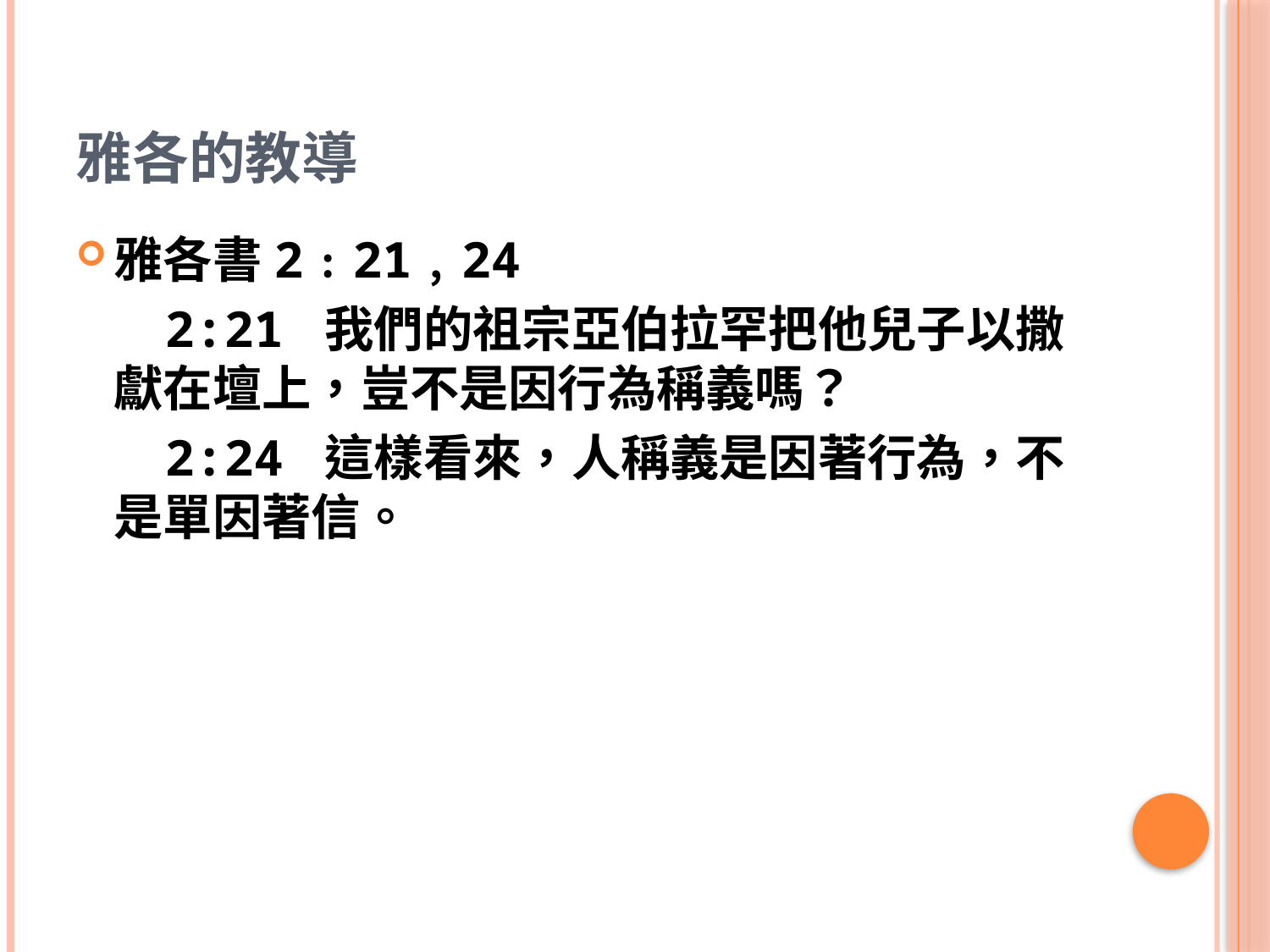

# 雅各的教導
雅各書2﹕21﹐24
   2:21 我們的祖宗亞伯拉罕把他兒子以撒獻在壇上，豈不是因行為稱義嗎？
   2:24 這樣看來，人稱義是因著行為，不是單因著信。